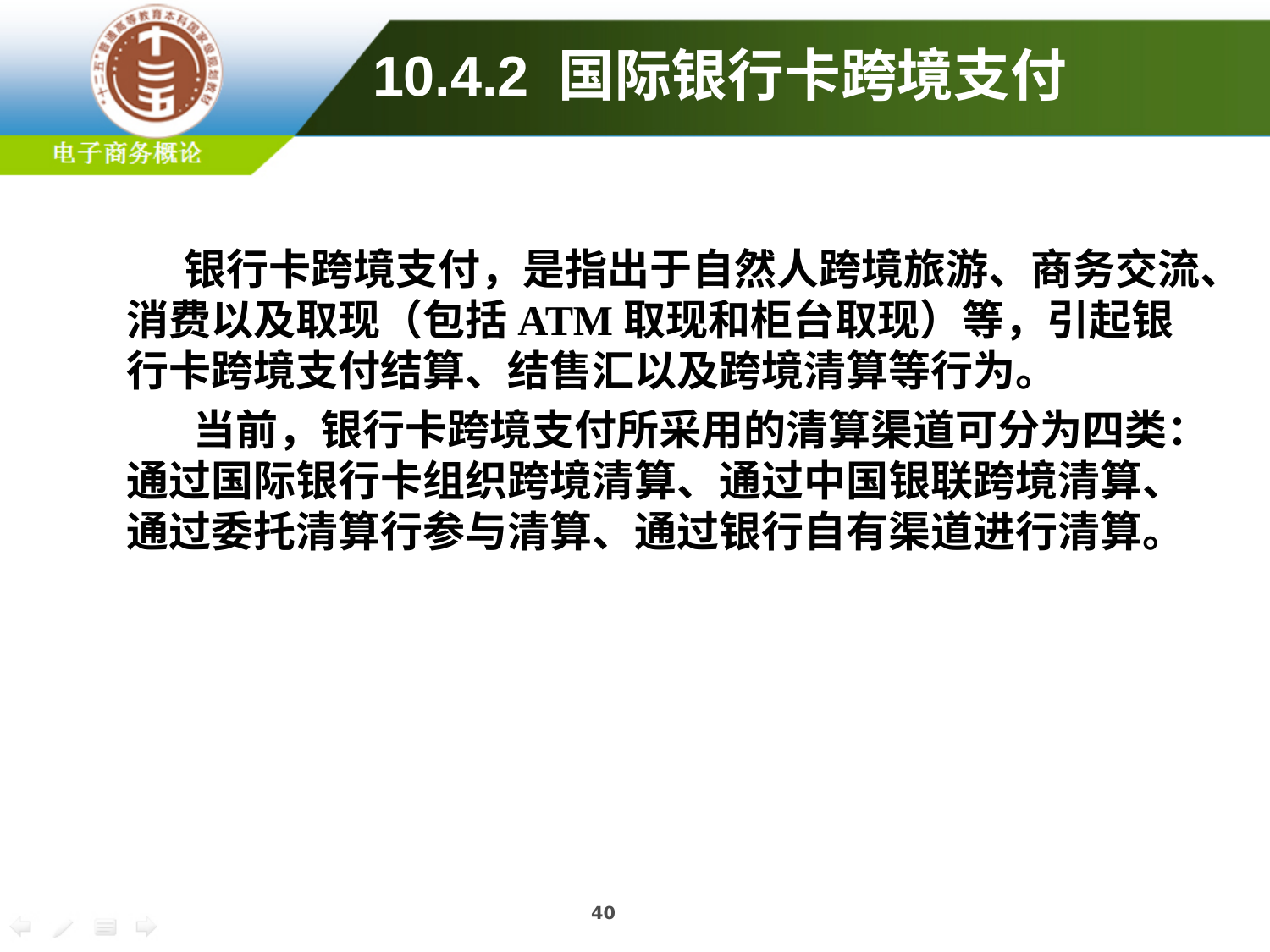

10.4.2 国际银行卡跨境支付

          银行卡跨境支付，是指出于自然人跨境旅游、商务交流、消费以及取现（包括ATM取现和柜台取现）等，引起银行卡跨境支付结算、结售汇以及跨境清算等行为。
           当前，银行卡跨境支付所采用的清算渠道可分为四类：通过国际银行卡组织跨境清算、通过中国银联跨境清算、通过委托清算行参与清算、通过银行自有渠道进行清算。

40